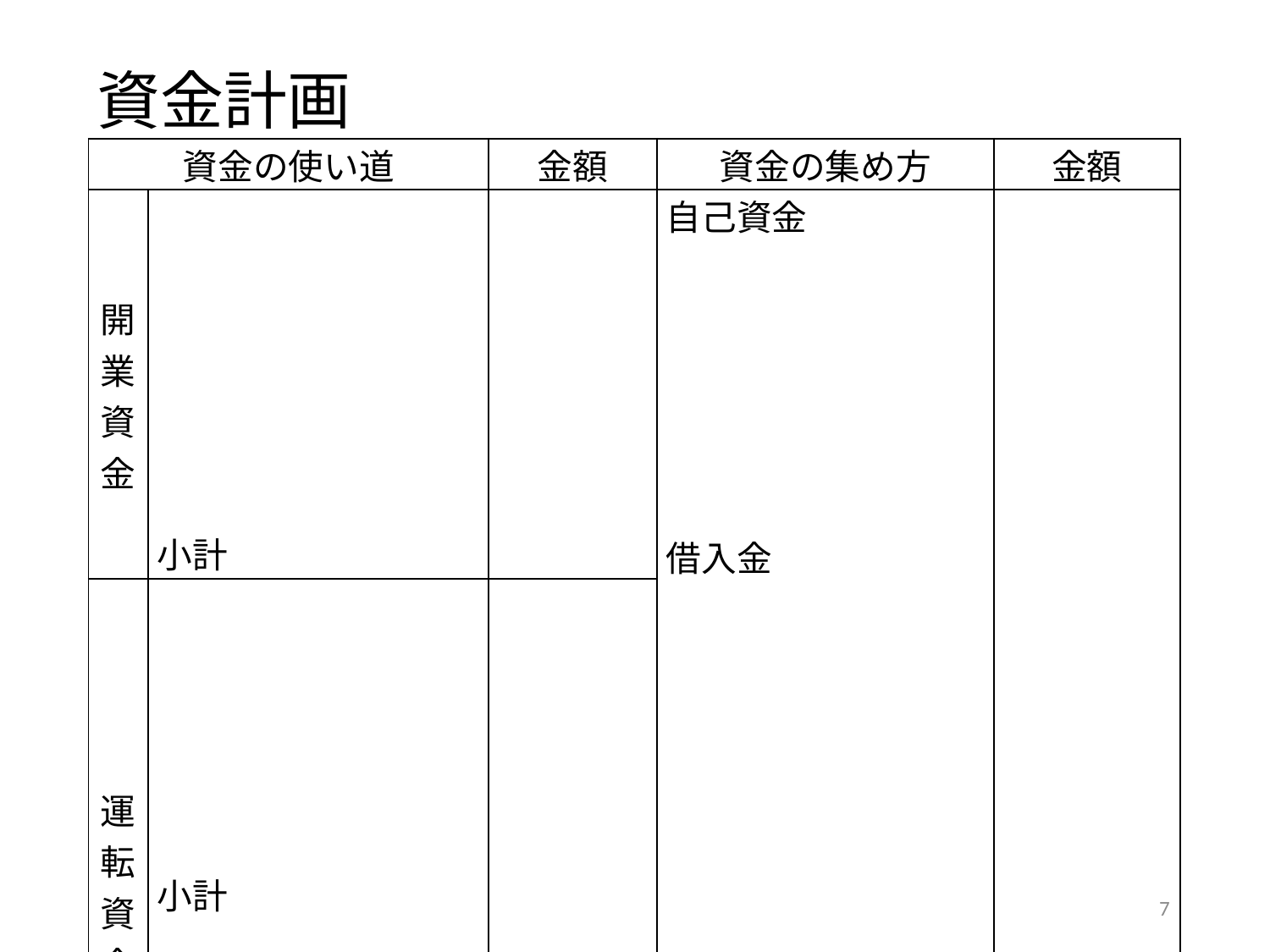

資金計画
| 資金の使い道 |  | 金額 | 資金の集め方 | 金額 |
| --- | --- | --- | --- | --- |
| 開業資金 | 小計 |  | 自己資金             借入金 |  |
| 運転資金 | 小計 |  |  |  |
| 合　計 |  |  | 合　計 |  |
7